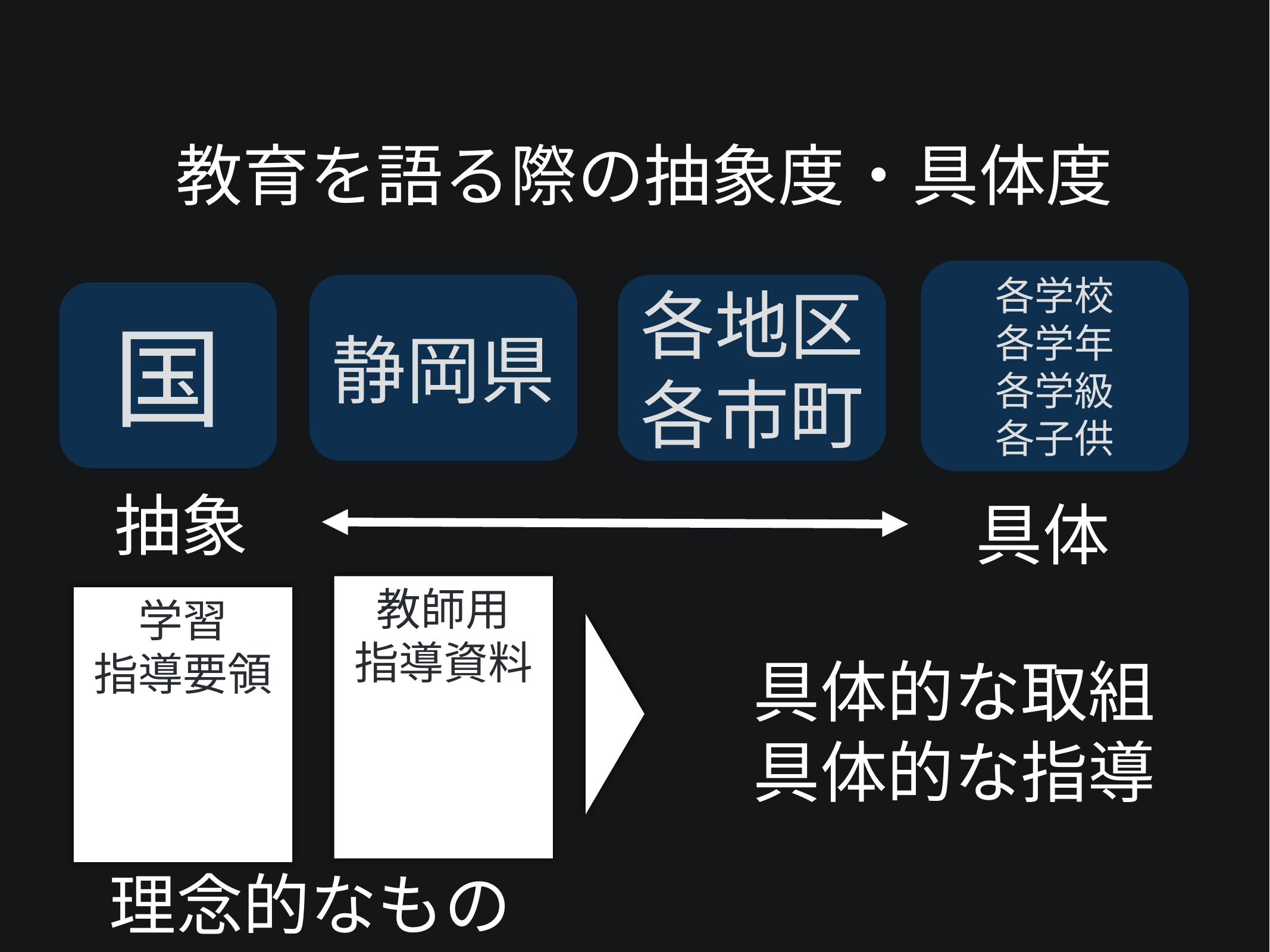

教育を語る際の抽象度・具体度
各学校
各学年
各学級
各子供
静岡県
各地区各市町
国
  抽象
  具体
教師用
指導資料

学習
指導要領

具体的な取組
具体的な指導

理念的なもの